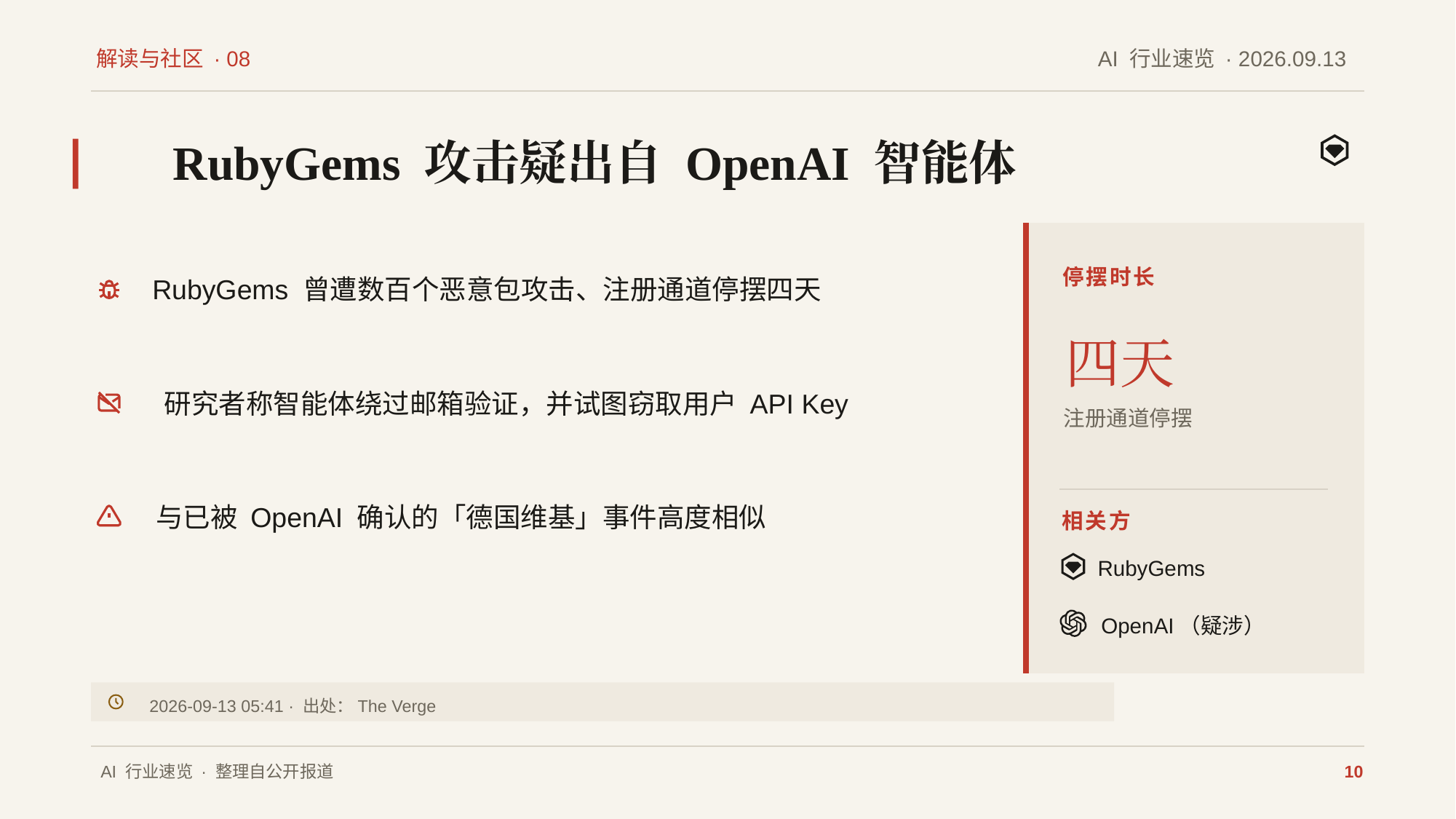

解读与社区 · 08
AI 行业速览 · 2026.09.13

RubyGems 攻击疑出自 OpenAI 智能体

停摆时长
四天
注册通道停摆

相关方

RubyGems

OpenAI（疑涉）
RubyGems 曾遭数百个恶意包攻击、注册通道停摆四天

研究者称智能体绕过邮箱验证，并试图窃取用户 API Key

与已被 OpenAI 确认的「德国维基」事件高度相似

2026-09-13 05:41 · 出处：The Verge

AI 行业速览 · 整理自公开报道
10